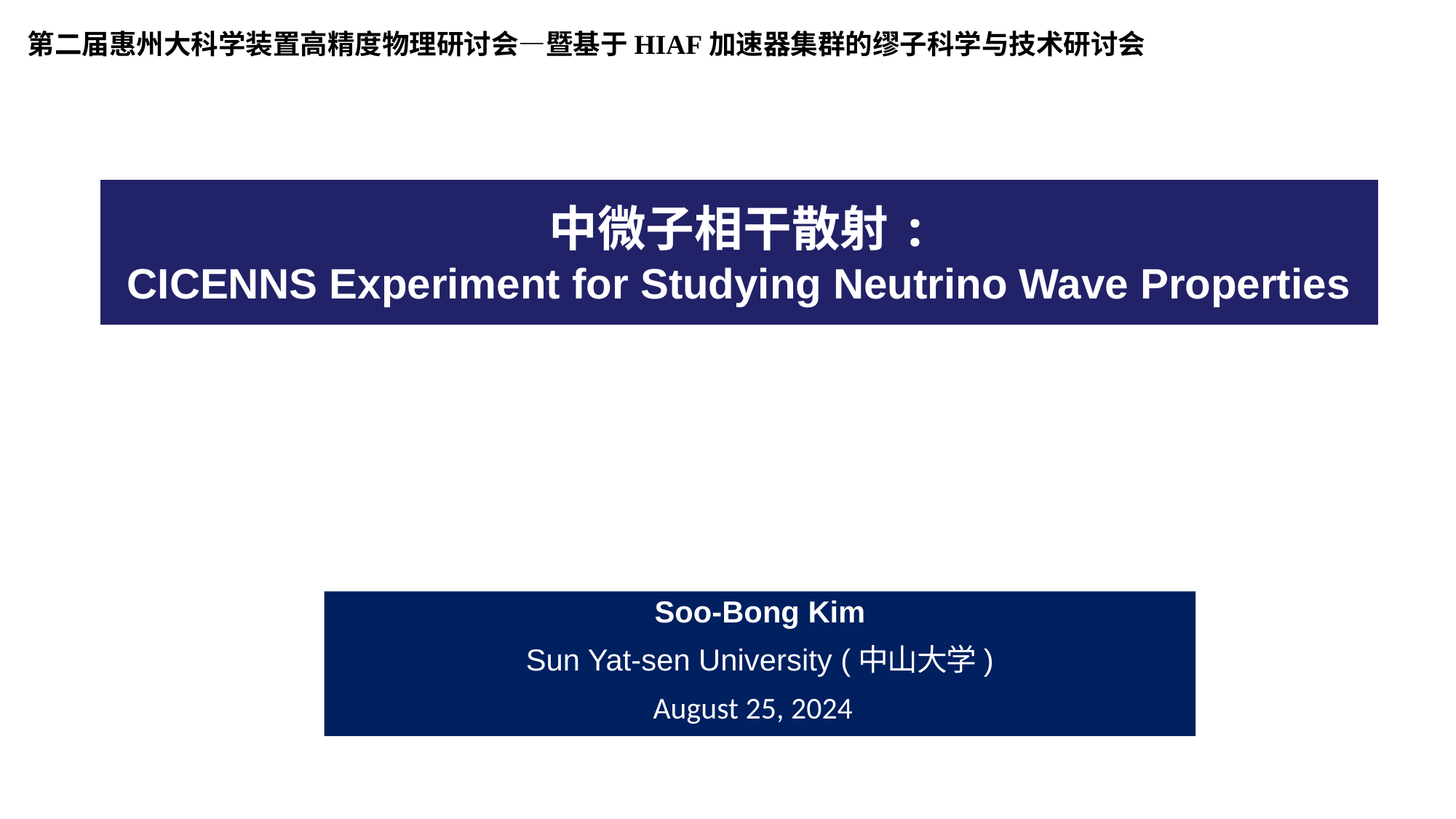

第二届惠州大科学装置高精度物理研讨会—暨基于HIAF加速器集群的缪子科学与技术研讨会
中微子相干散射:
CICENNS Experiment for Studying Neutrino Wave Properties
Soo-Bong Kim
Sun Yat-sen University (中山大学)
August 25, 2024